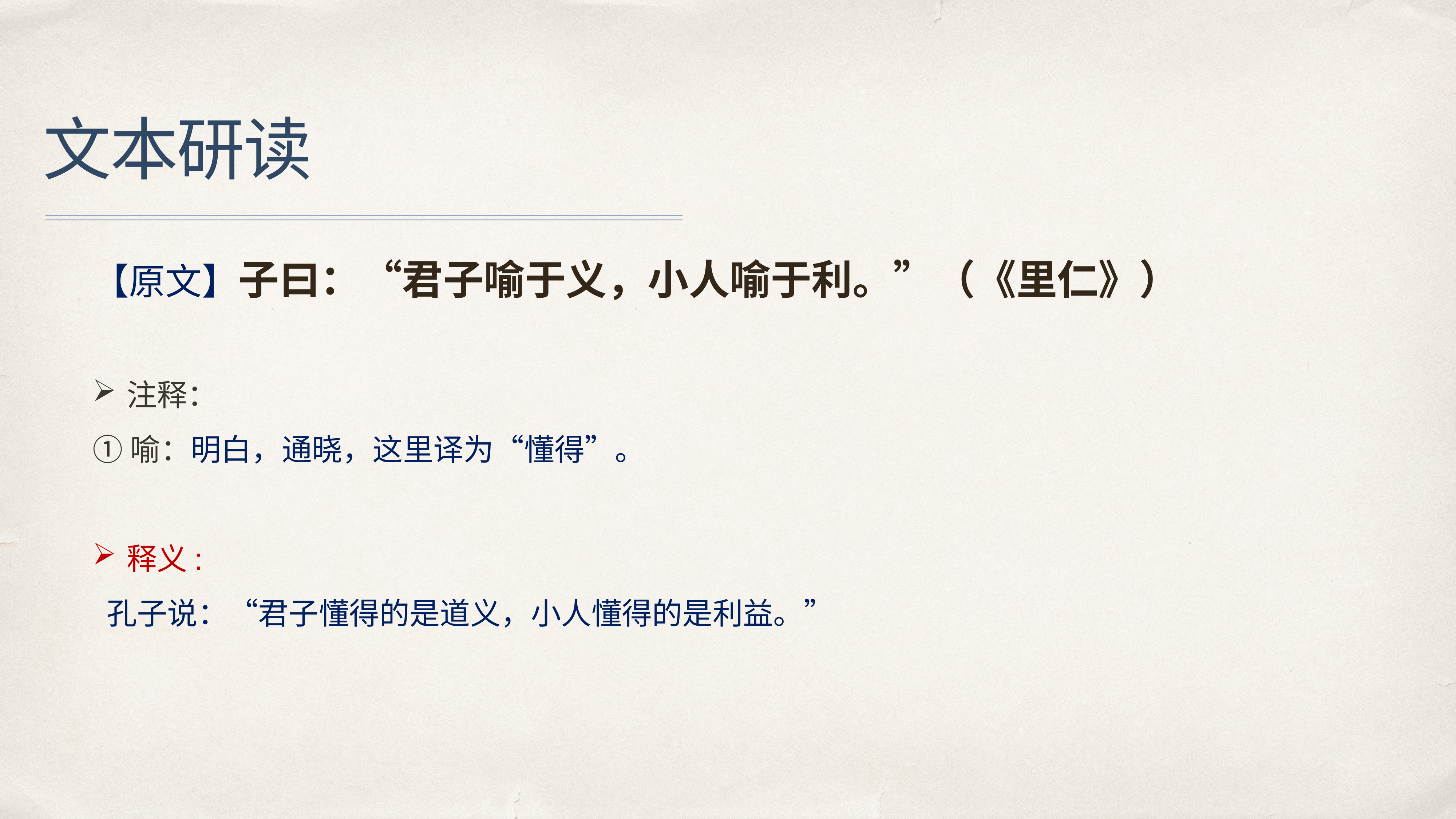

# 文本研读

【原文】子曰：“君子喻于义，小人喻于利。”（《里仁》）

注释：
①喻：明白，通晓，这里译为“懂得”。

释义:
 孔子说：“君子懂得的是道义，小人懂得的是利益。”